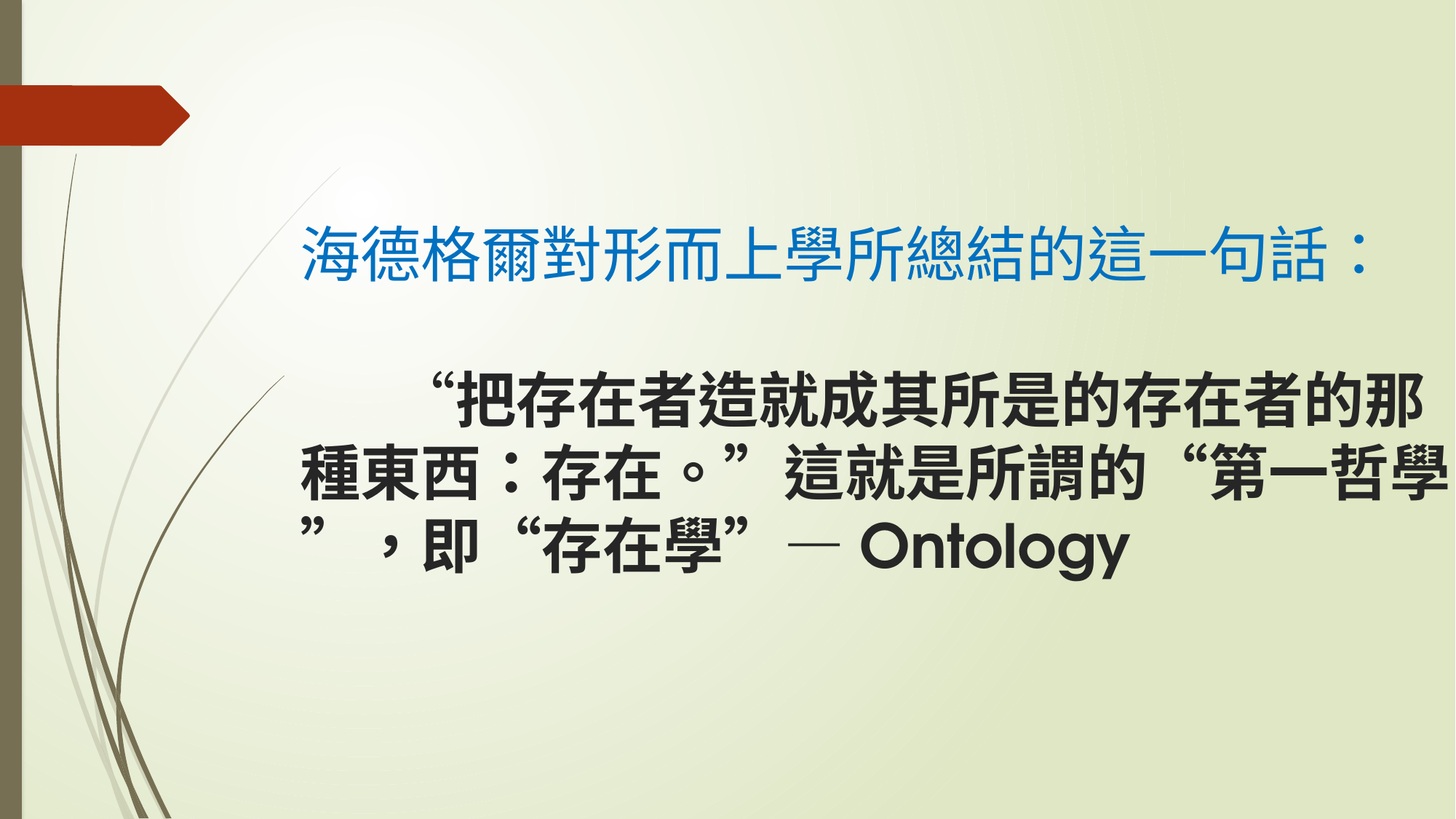

# 海德格爾對形而上學所總結的這一句話：   “把存在者造就成其所是的存在者的那種東西：存在。”這就是所謂的“第一哲學”，即“存在學”—Ontology